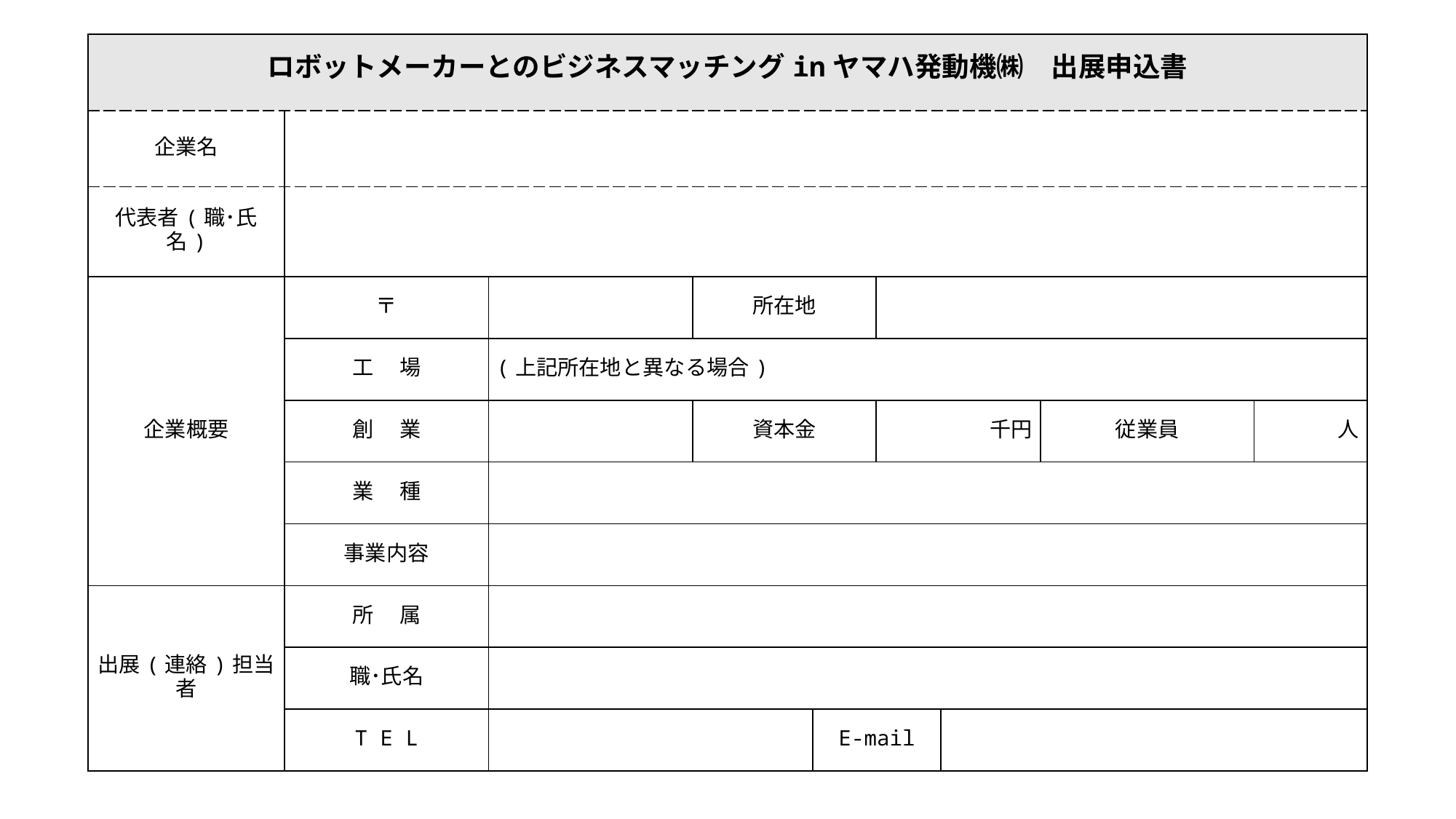

| ロボットメーカーとのビジネスマッチングinヤマハ発動機㈱　出展申込書 |  |  |  |  |  |  |  |  |
| --- | --- | --- | --- | --- | --- | --- | --- | --- |
| 企業名 |  |  |  |  |  |  |  |  |
| 代表者(職･氏名) |  |  |  |  |  |  |  |  |
| 企業概要 | 〒 |  | 所在地 |  |  |  |  |  |
|  | 工　 場 | (上記所在地と異なる場合) |  |  |  |  |  |  |
|  | 創　 業 |  | 資本金 |  | 千円 |  | 従業員 | 人 |
|  | 業　 種 |  |  |  |  |  |  |  |
|  | 事業内容 |  |  |  |  |  |  |  |
| 出展(連絡)担当者 | 所　 属 |  |  |  |  |  |  |  |
|  | 職･氏名 |  |  |  |  |  |  |  |
|  | T E L |  |  | E-mail | E-mail |  |  |  |